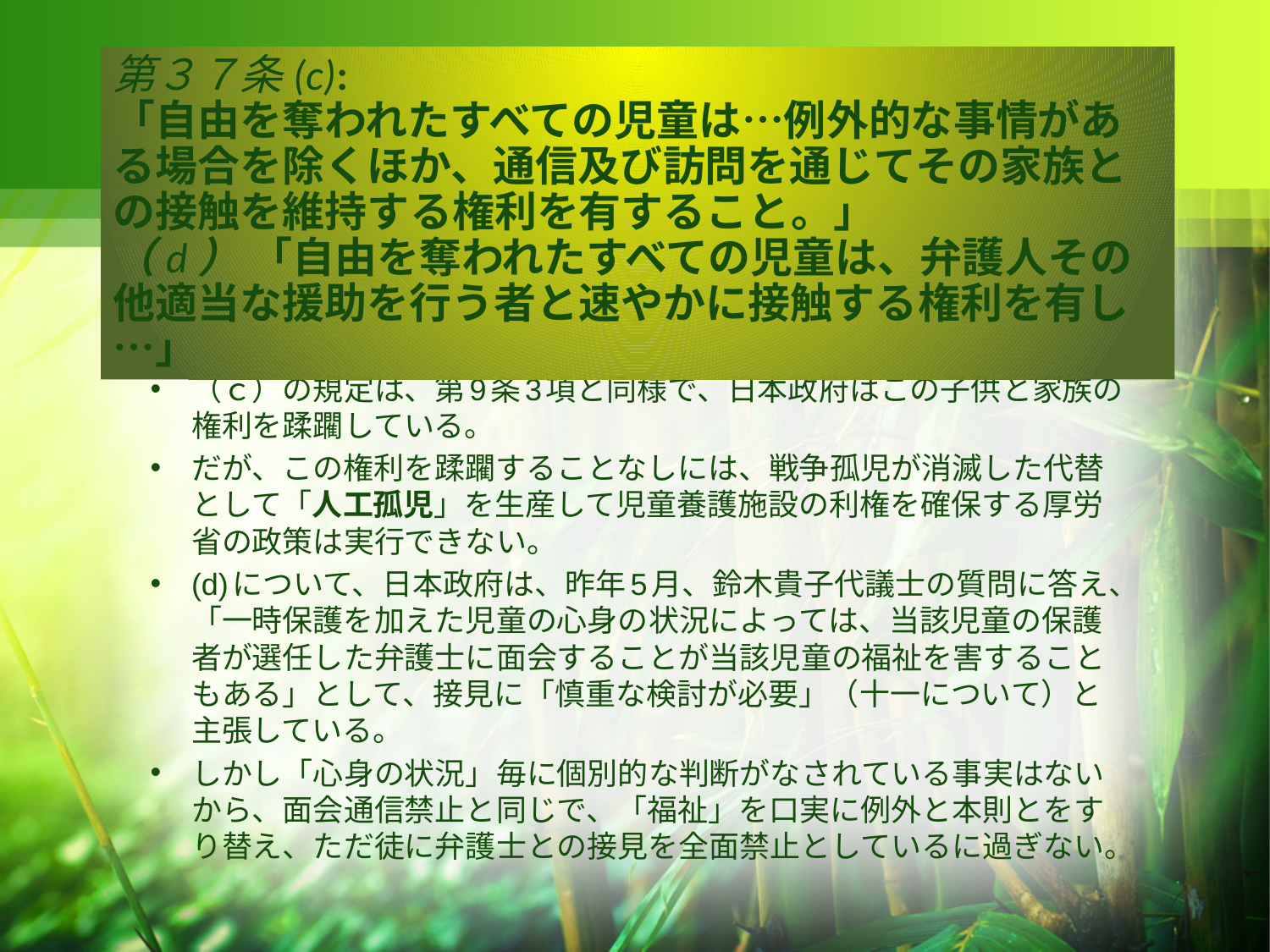

第３７条(c):
「自由を奪われたすべての児童は…例外的な事情がある場合を除くほか、通信及び訪問を通じてその家族との接触を維持する権利を有すること。」
（d） 「自由を奪われたすべての児童は、弁護人その他適当な援助を行う者と速やかに接触する権利を有し…」
（ｃ）の規定は、第9条3項と同様で、日本政府はこの子供と家族の権利を蹂躙している。
だが、この権利を蹂躙することなしには、戦争孤児が消滅した代替として「人工孤児」を生産して児童養護施設の利権を確保する厚労省の政策は実行できない。
(d)について、日本政府は、昨年5月、鈴木貴子代議士の質問に答え、「一時保護を加えた児童の心身の状況によっては、当該児童の保護者が選任した弁護士に面会することが当該児童の福祉を害することもある」として、接見に「慎重な検討が必要」（十一について）と主張している。
しかし「心身の状況」毎に個別的な判断がなされている事実はないから、面会通信禁止と同じで、「福祉」を口実に例外と本則とをすり替え、ただ徒に弁護士との接見を全面禁止としているに過ぎない。